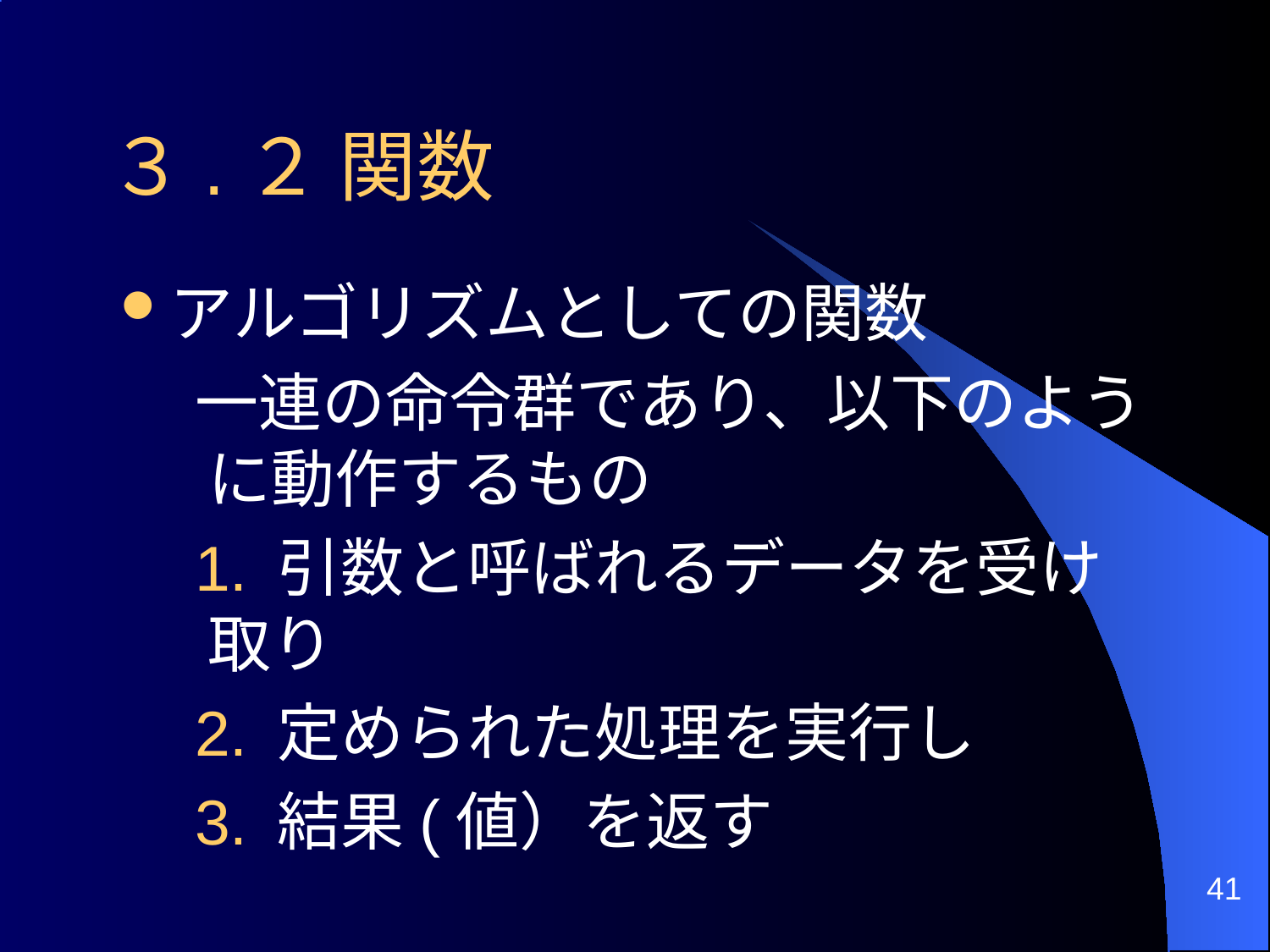

# ３.２ 関数
アルゴリズムとしての関数
一連の命令群であり、以下のように動作するもの
 引数と呼ばれるデータを受け取り
 定められた処理を実行し
 結果(値）を返す
41